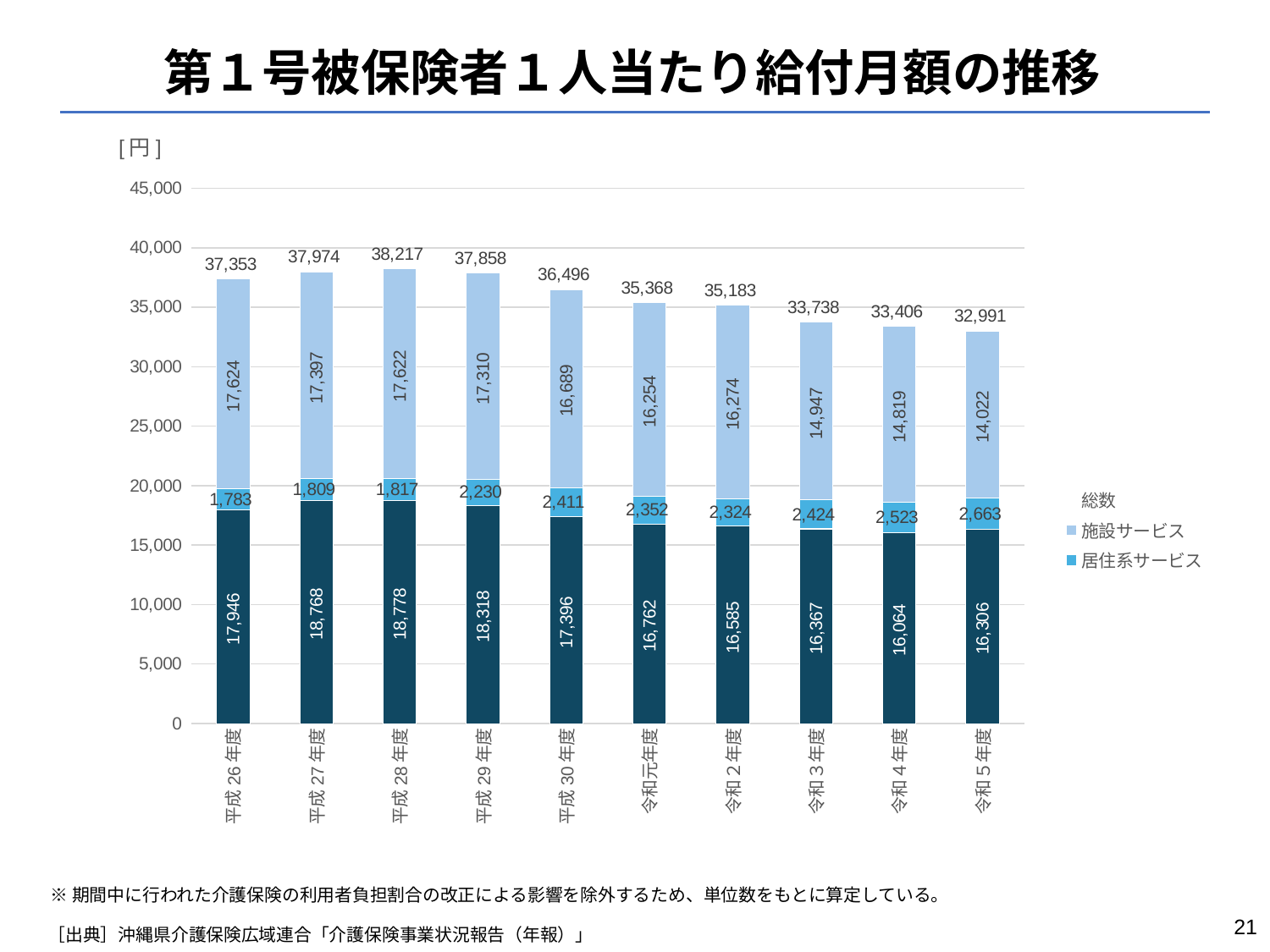

第１号被保険者１人当たり給付月額の推移
[円]

### Chart

| Category | 在宅サービス | 居住系サービス | 施設サービス | 総数 |
|---|---|---|---|---|
| 平成26年度 | 17945.81534309946 | 1783.4441660241582 | 17623.910627088153 | 37353.17013621177 |
| 平成27年度 | 18768.16235366605 | 1808.574245224892 | 17397.25785582255 | 37973.994454713495 |
| 平成28年度 | 18777.707353827605 | 1817.489150090416 | 17622.210970464133 | 38217.407474382155 |
| 平成29年度 | 18317.641619850187 | 2229.919826779026 | 17310.35463483146 | 37857.91608146067 |
| 平成30年度 | 17395.770434881604 | 2411.1210724043717 | 16688.80549863388 | 36495.69700591986 |
| 令和元年度 | 16761.91353924499 | 2352.216871471272 | 16254.164729325805 | 35368.29514004207 |
| 令和２年度 | 16585.18084066471 | 2323.6485826001954 | 16273.76045400239 | 35182.589877267295 |
| 令和３年度 | 16367.018187619655 | 2424.2086790044673 | 14946.532120825357 | 33737.75898744948 |
| 令和４年度 | 16063.828601472134 | 2523.125131440589 | 14818.562302839116 | 33405.51603575184 |
| 令和５年度 | 16306.456654267411 | 2662.5436557139906 | 14022.398997726803 | 32991.399307708205 |
※期間中に行われた介護保険の利用者負担割合の改正による影響を除外するため、単位数をもとに算定している。
21
［出典］沖縄県介護保険広域連合「介護保険事業状況報告（年報）」